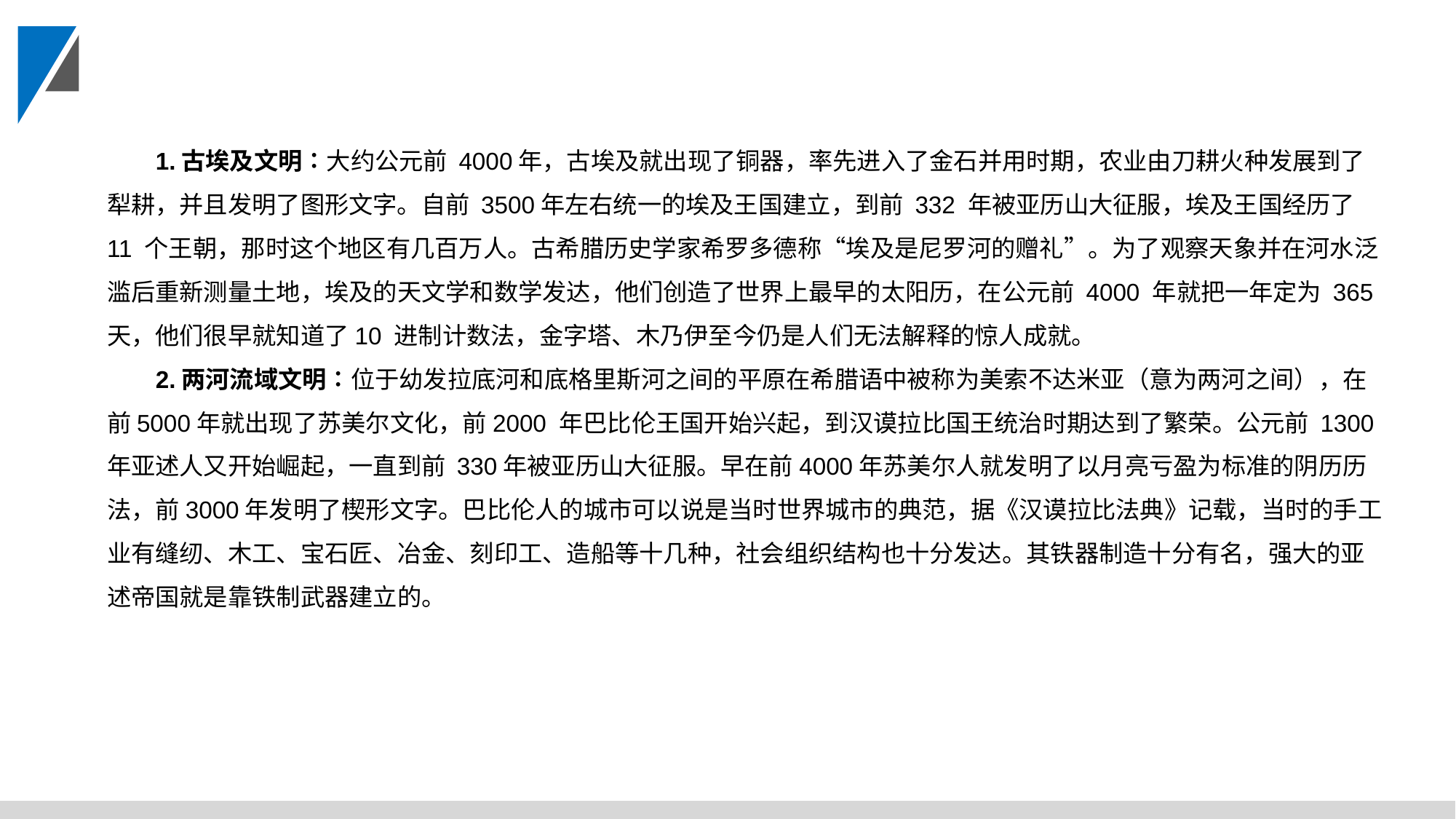

1.古埃及文明∶大约公元前 4000年，古埃及就出现了铜器，率先进入了金石并用时期，农业由刀耕火种发展到了犁耕，并且发明了图形文字。自前 3500年左右统一的埃及王国建立，到前 332 年被亚历山大征服，埃及王国经历了11 个王朝，那时这个地区有几百万人。古希腊历史学家希罗多德称“埃及是尼罗河的赠礼”。为了观察天象并在河水泛滥后重新测量土地，埃及的天文学和数学发达，他们创造了世界上最早的太阳历，在公元前 4000 年就把一年定为 365 天，他们很早就知道了10 进制计数法，金字塔、木乃伊至今仍是人们无法解释的惊人成就。
2.两河流域文明∶位于幼发拉底河和底格里斯河之间的平原在希腊语中被称为美索不达米亚（意为两河之间），在前5000年就出现了苏美尔文化，前2000 年巴比伦王国开始兴起，到汉谟拉比国王统治时期达到了繁荣。公元前 1300 年亚述人又开始崛起，一直到前 330年被亚历山大征服。早在前4000年苏美尔人就发明了以月亮亏盈为标准的阴历历法，前3000年发明了楔形文字。巴比伦人的城市可以说是当时世界城市的典范，据《汉谟拉比法典》记载，当时的手工业有缝纫、木工、宝石匠、冶金、刻印工、造船等十几种，社会组织结构也十分发达。其铁器制造十分有名，强大的亚述帝国就是靠铁制武器建立的。